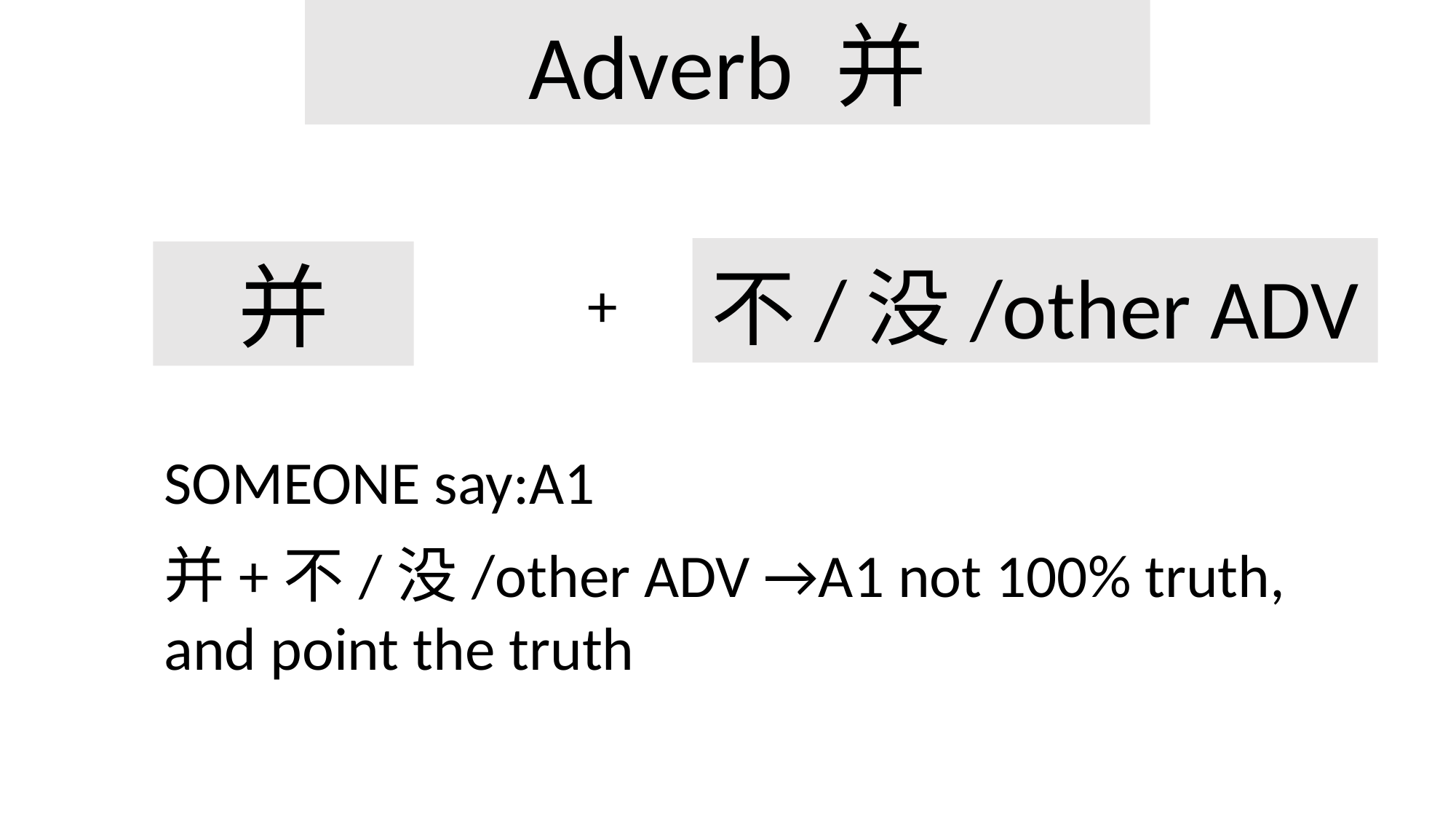

Adverb 并
不/没/other ADV
并
+
SOMEONE say:A1
并+不/没/other ADV →A1 not 100% truth, and point the truth